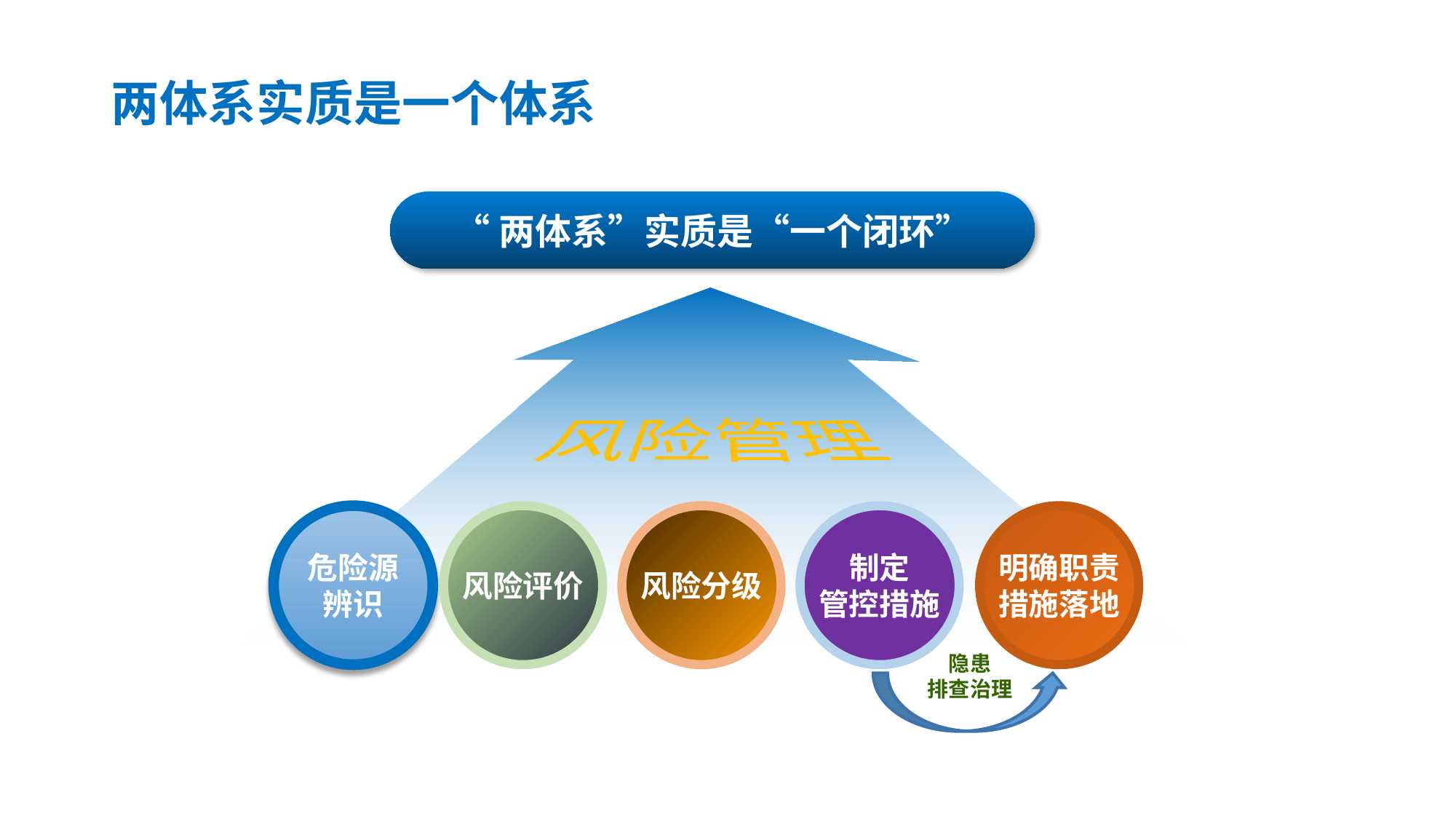

两体系实质是一个体系
“两体系”实质是“一个闭环”

风险管理
危险源
辨识
风险评价
风险分级
制定
管控措施
明确职责
措施落地
隐患
排查治理